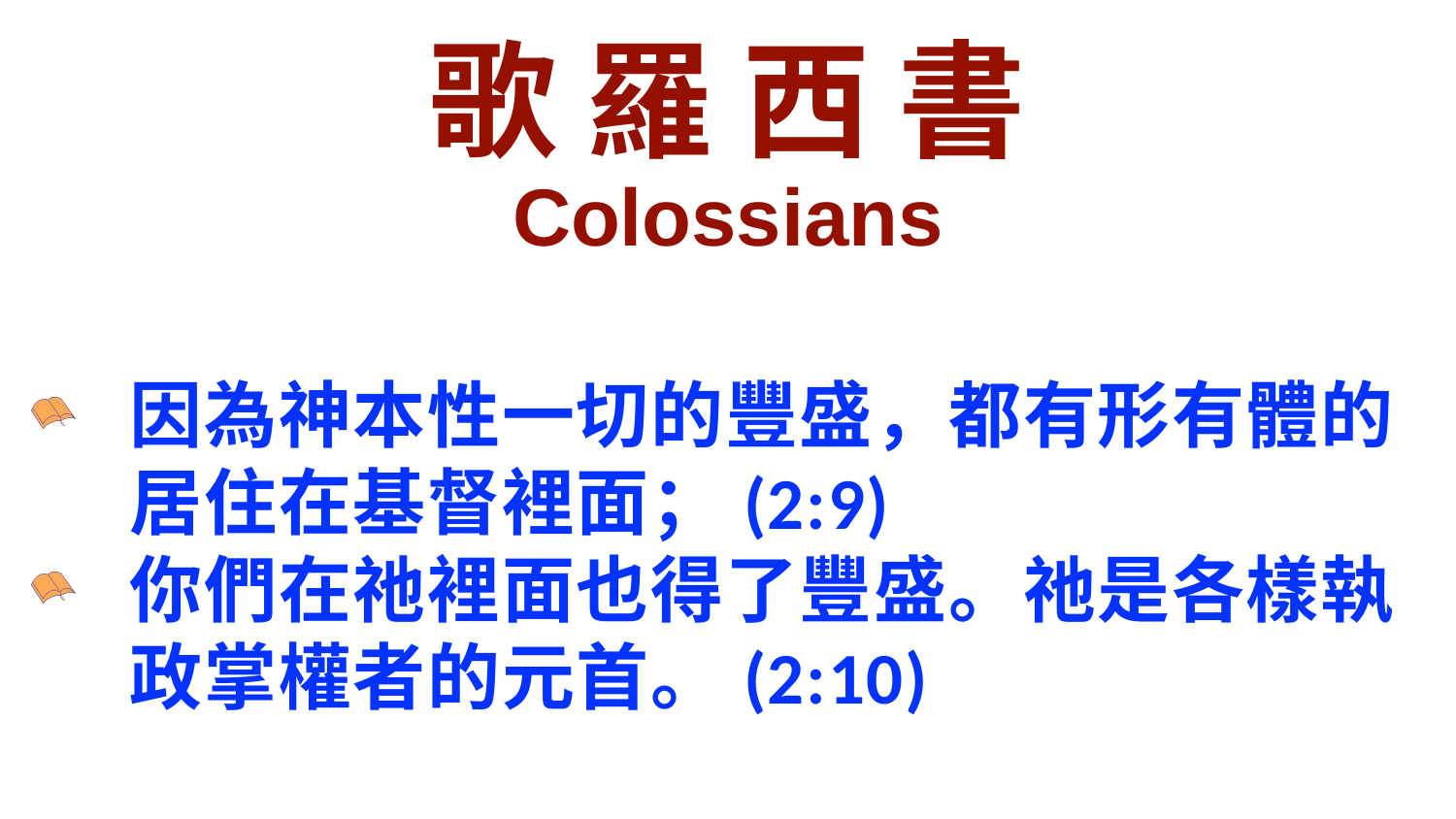

歌 羅 西 書
Colossians
因為神本性一切的豐盛，都有形有體的居住在基督裡面；(2:9)
你們在祂裡面也得了豐盛。祂是各樣執政掌權者的元首。(2:10)